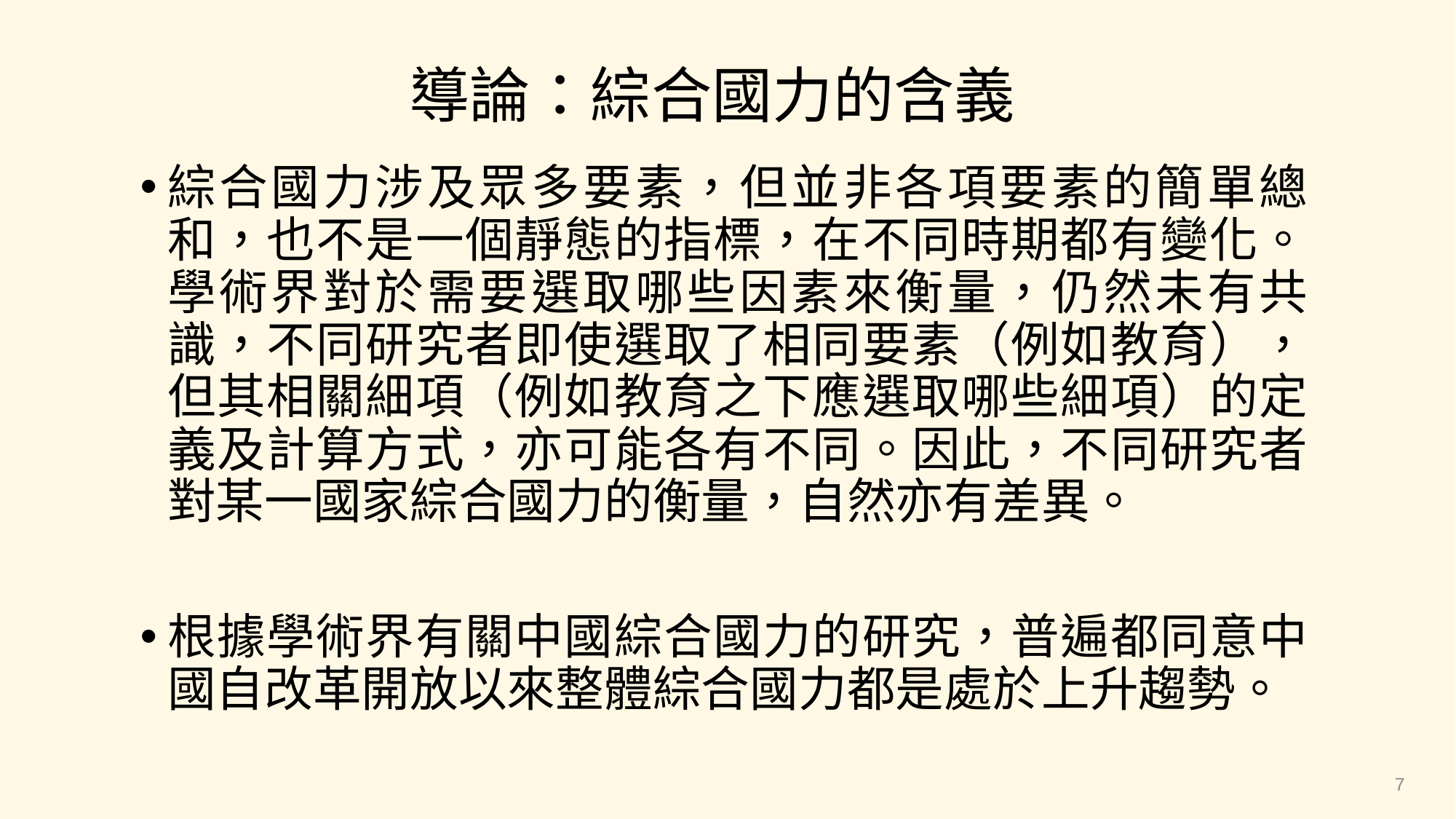

# 導論：綜合國力的含義
綜合國力涉及眾多要素，但並非各項要素的簡單總和，也不是一個靜態的指標，在不同時期都有變化。學術界對於需要選取哪些因素來衡量，仍然未有共識，不同研究者即使選取了相同要素（例如教育），但其相關細項（例如教育之下應選取哪些細項）的定義及計算方式，亦可能各有不同。因此，不同研究者對某一國家綜合國力的衡量，自然亦有差異。

根據學術界有關中國綜合國力的研究，普遍都同意中國自改革開放以來整體綜合國力都是處於上升趨勢。